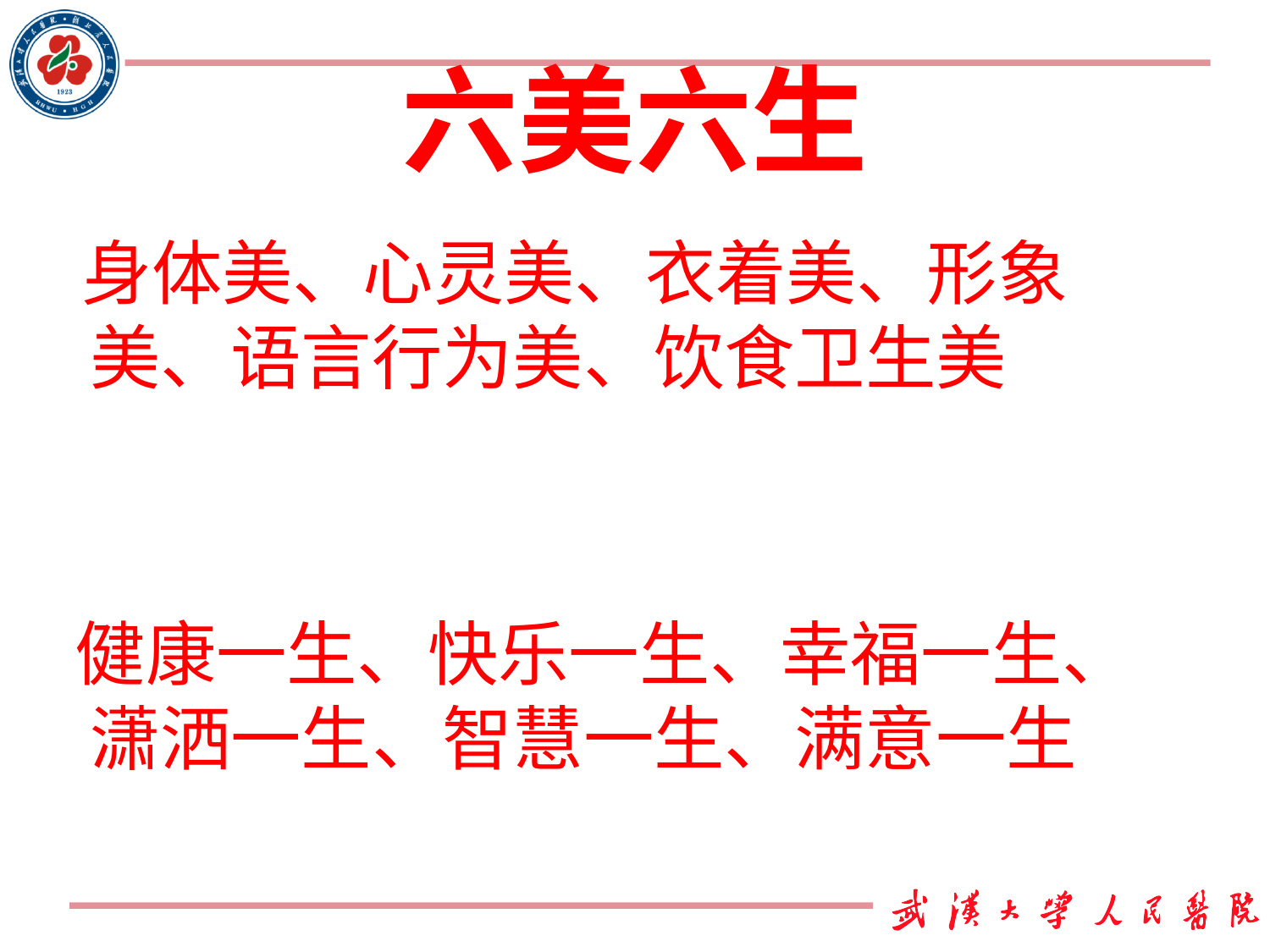

# 六美六生
  身体美、心灵美、衣着美、形象美、语言行为美、饮食卫生美

 健康一生、快乐一生、幸福一生、潇洒一生、智慧一生、满意一生